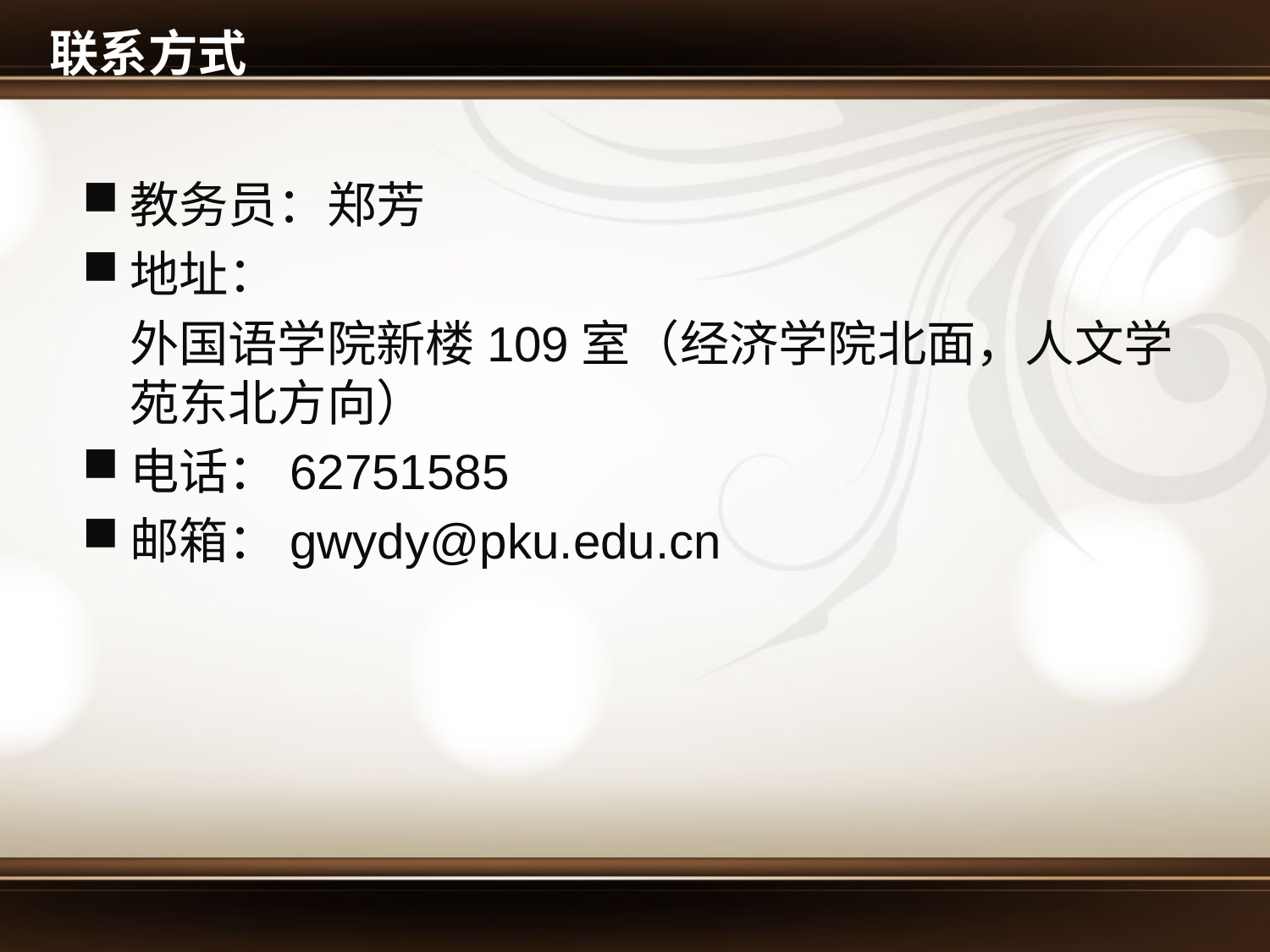

# 联系方式
教务员：郑芳
地址：
	外国语学院新楼109室（经济学院北面，人文学苑东北方向）
电话：62751585
邮箱：gwydy@pku.edu.cn